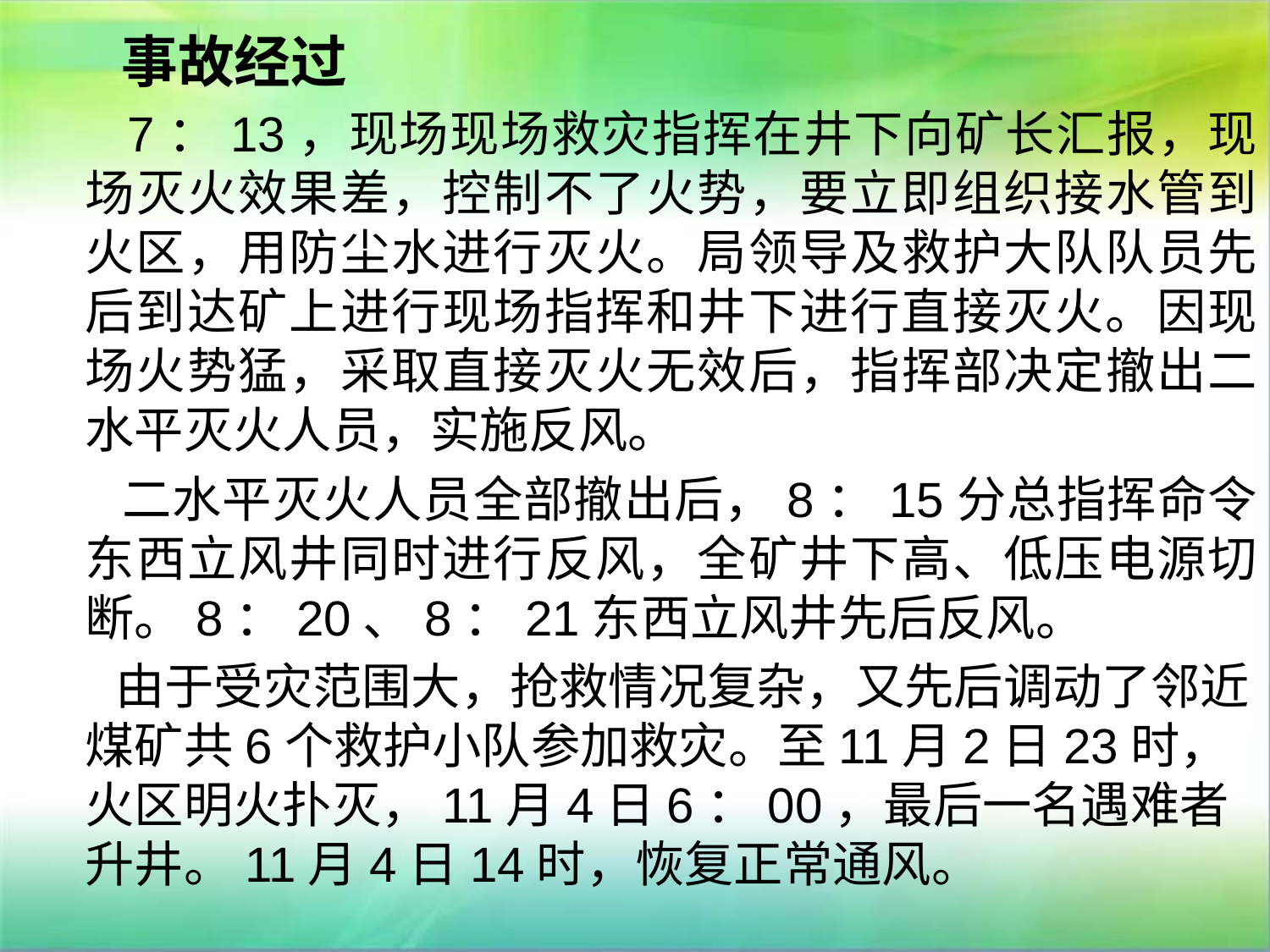

# 事故经过
      7：13，现场现场救灾指挥在井下向矿长汇报，现场灭火效果差，控制不了火势，要立即组织接水管到火区，用防尘水进行灭火。局领导及救护大队队员先后到达矿上进行现场指挥和井下进行直接灭火。因现场火势猛，采取直接灭火无效后，指挥部决定撤出二水平灭火人员，实施反风。
      二水平灭火人员全部撤出后，8：15分总指挥命令东西立风井同时进行反风，全矿井下高、低压电源切断。8：20、8：21东西立风井先后反风。
      由于受灾范围大，抢救情况复杂，又先后调动了邻近煤矿共6个救护小队参加救灾。至11月2日23时，火区明火扑灭，11月4日6：00，最后一名遇难者升井。11月4日14时，恢复正常通风。